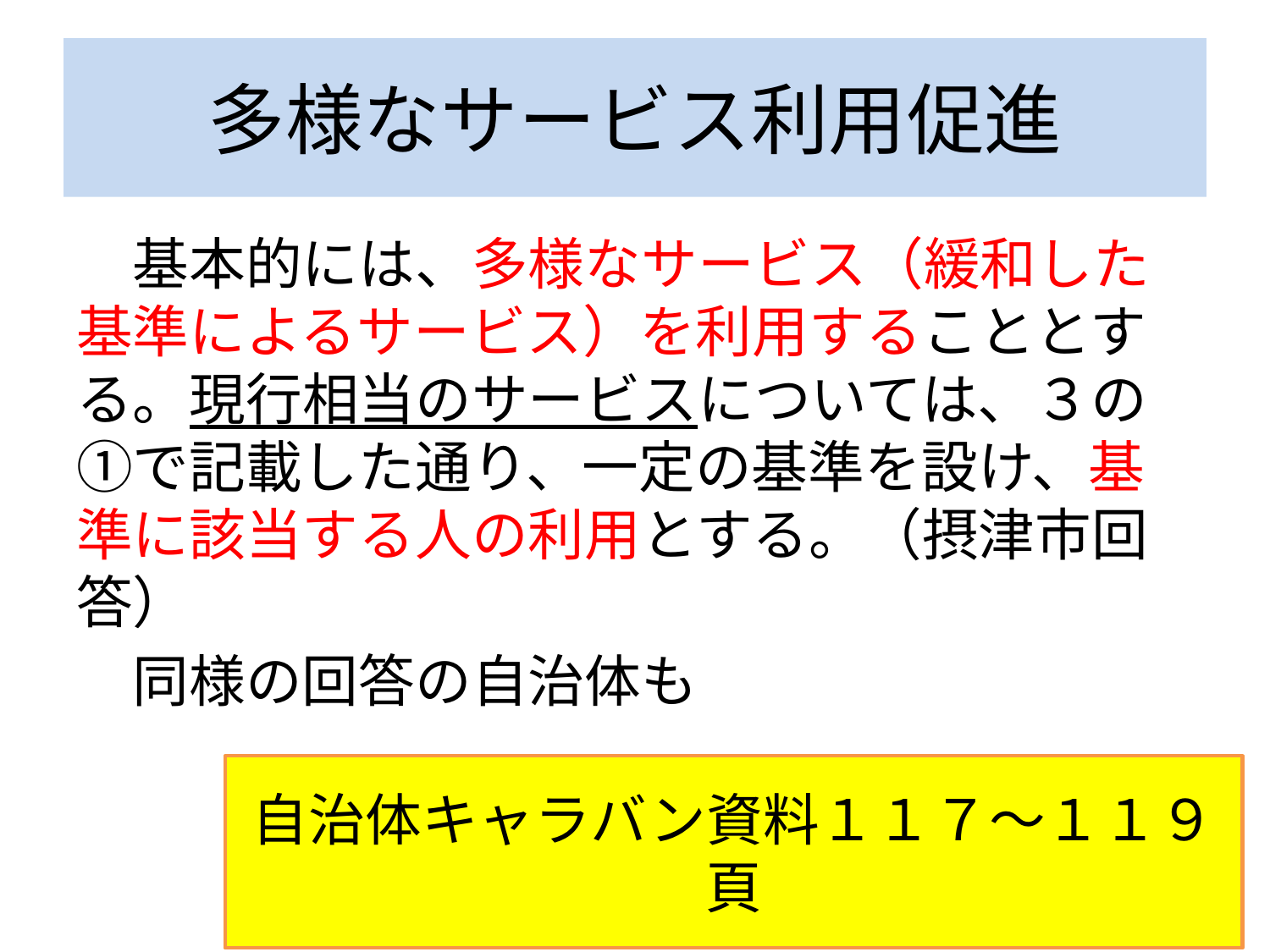

# 多様なサービス利用促進
　基本的には、多様なサービス（緩和した基準によるサービス）を利用することとする。現行相当のサービスについては、３の①で記載した通り、一定の基準を設け、基準に該当する人の利用とする。（摂津市回答）
　同様の回答の自治体も

自治体キャラバン資料１１７～１１９頁